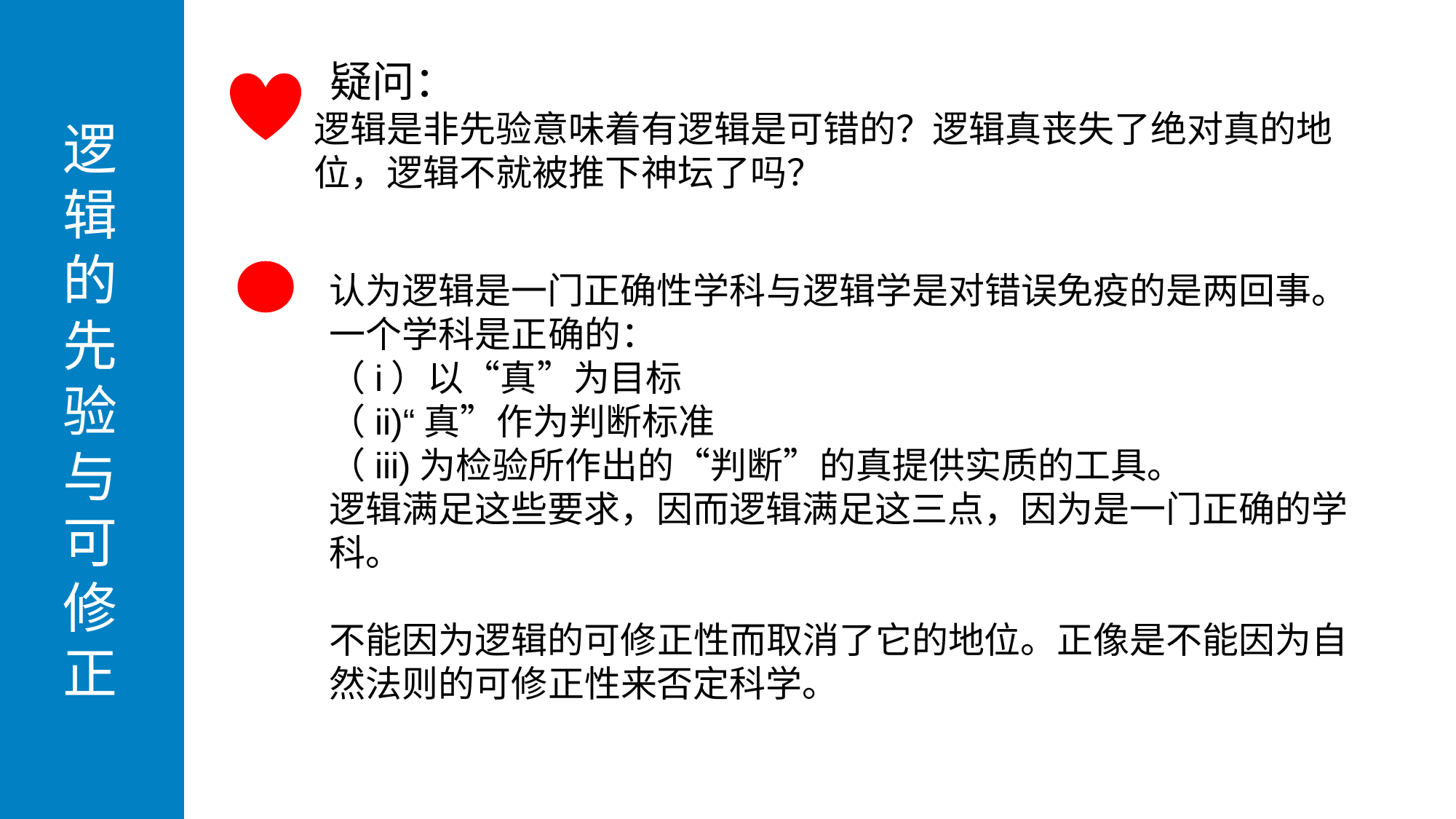

逻
辑
的
先
验
与
可
修
正
     疑问：
  逻辑是非先验意味着有逻辑是可错的？逻辑真丧失了绝对真的地
  位，逻辑不就被推下神坛了吗？

认为逻辑是一门正确性学科与逻辑学是对错误免疫的是两回事。
一个学科是正确的：
（i）以“真”为目标
（ii)“真”作为判断标准
（iii)为检验所作出的“判断”的真提供实质的工具。
逻辑满足这些要求，因而逻辑满足这三点，因为是一门正确的学科。

不能因为逻辑的可修正性而取消了它的地位。正像是不能因为自然法则的可修正性来否定科学。